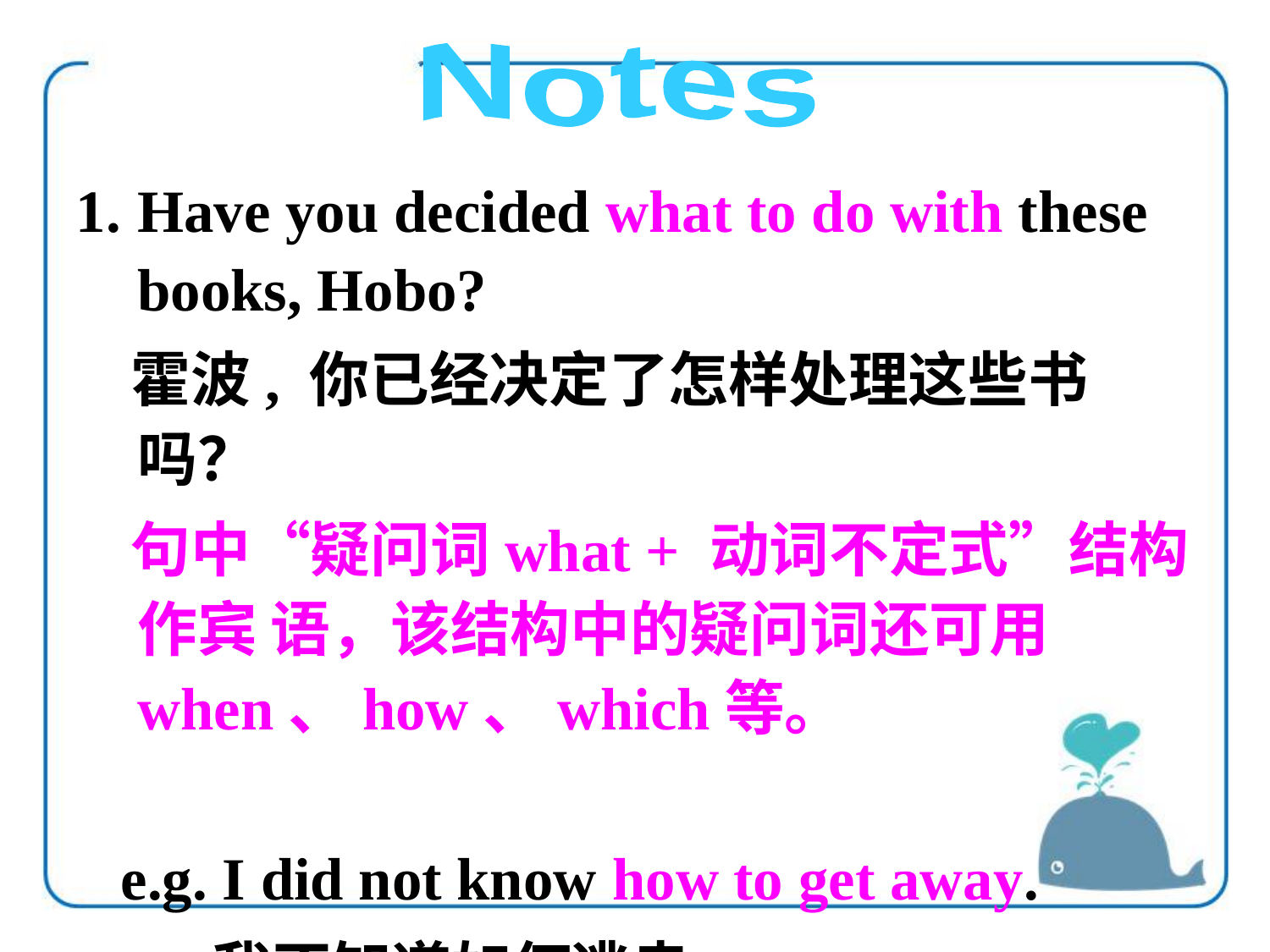

Notes
Have you decided what to do with these books, Hobo?
   霍波, 你已经决定了怎样处理这些书吗？
   句中“疑问词what + 动词不定式”结构作宾 语，该结构中的疑问词还可用when、how、which等。
   e.g. I did not know how to get away.
         我不知道如何逃走。